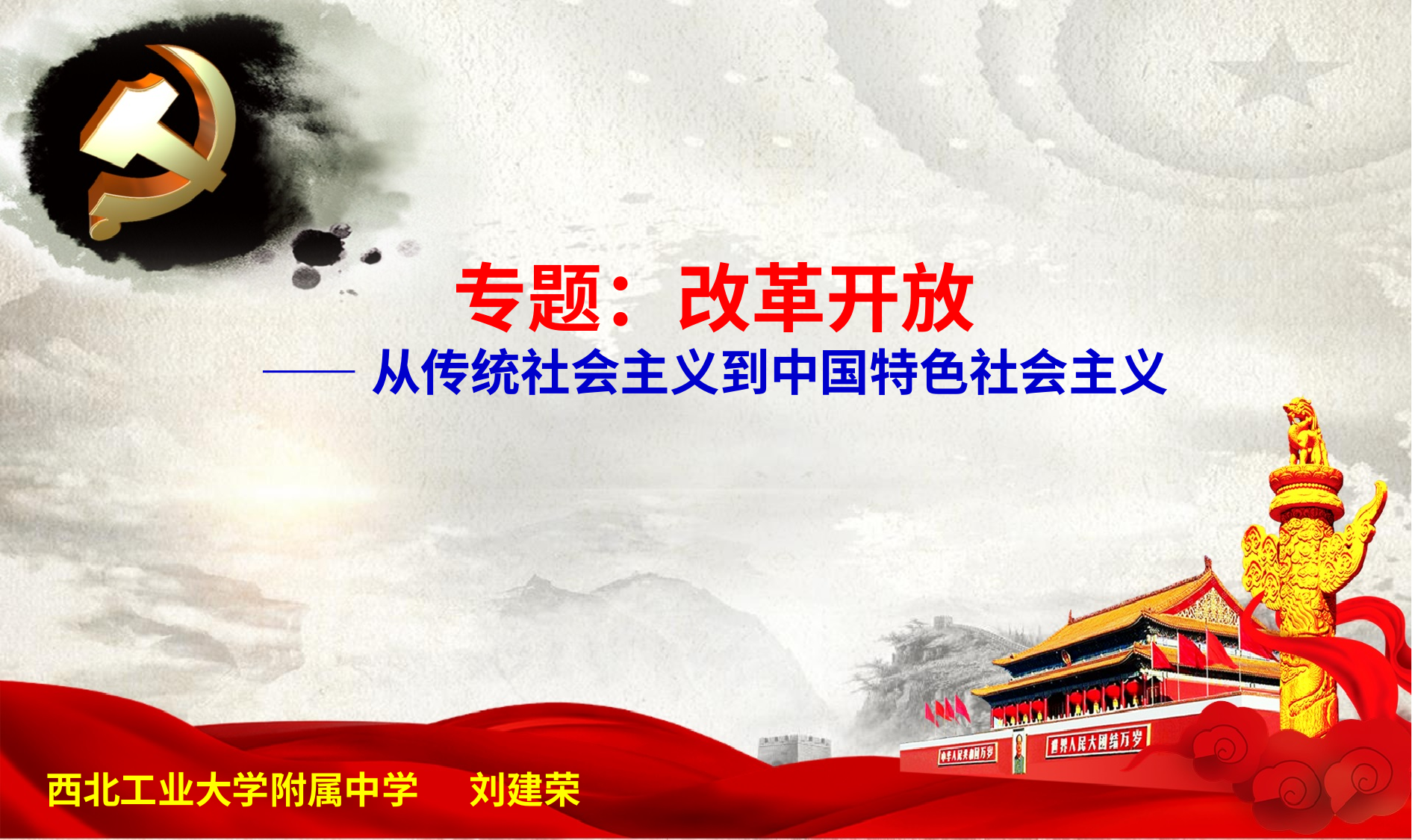

专题：改革开放
——从传统社会主义到中国特色社会主义
西北工业大学附属中学      刘建荣